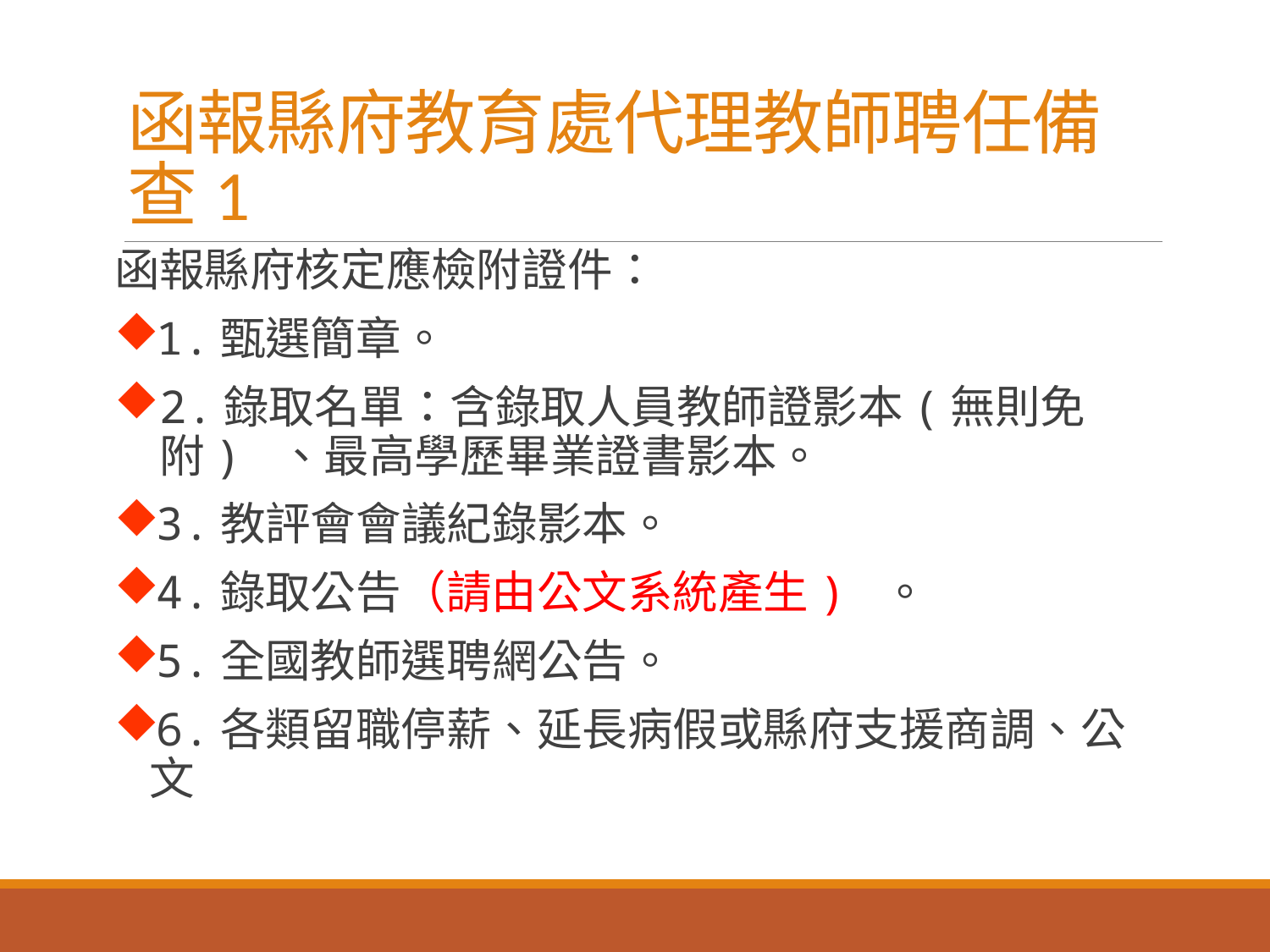

# 函報縣府教育處代理教師聘任備查1
函報縣府核定應檢附證件：
1.甄選簡章。
2.錄取名單：含錄取人員教師證影本(無則免附) 、最高學歷畢業證書影本。
3.教評會會議紀錄影本。
4.錄取公告（請由公文系統產生) 。
5.全國教師選聘網公告。
6.各類留職停薪、延長病假或縣府支援商調、公文